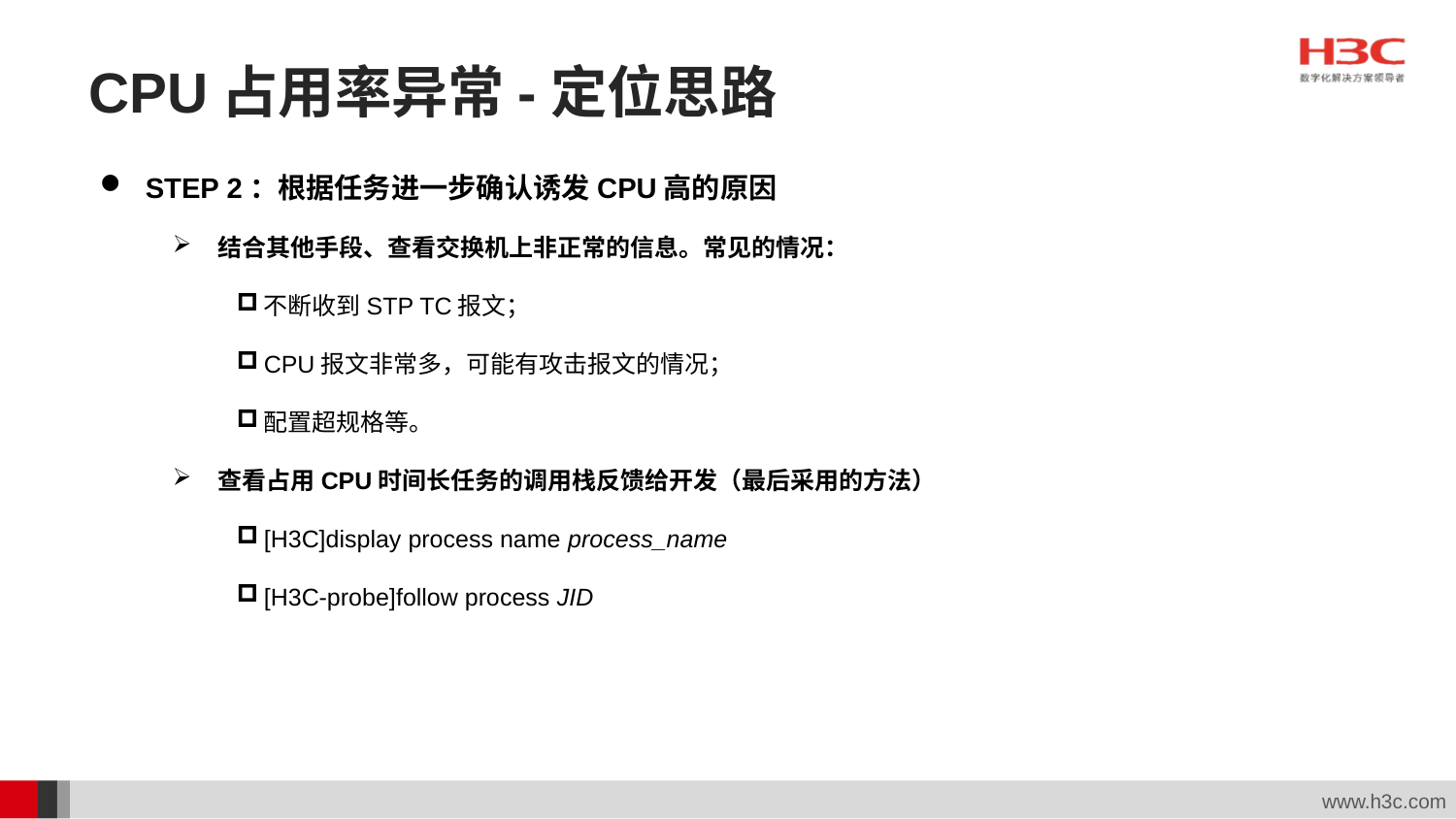

# CPU占用率异常-定位思路
STEP 2：根据任务进一步确认诱发CPU高的原因
结合其他手段、查看交换机上非正常的信息。常见的情况：
不断收到STP TC报文；
CPU报文非常多，可能有攻击报文的情况；
配置超规格等。
查看占用CPU时间长任务的调用栈反馈给开发（最后采用的方法）
[H3C]display process name process_name
[H3C-probe]follow process JID